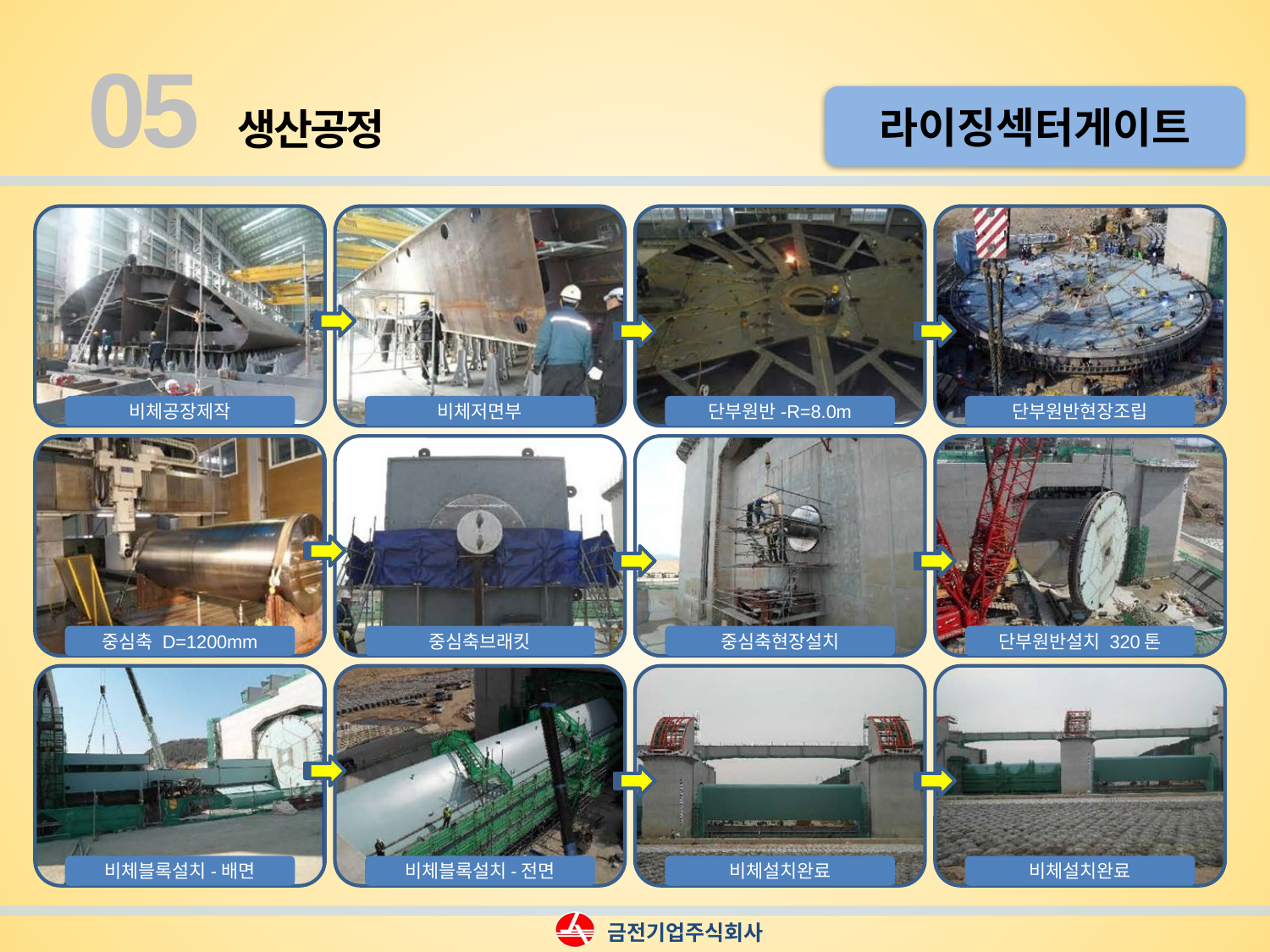

05
라이징섹터게이트
생산공정

비체공장제작
비체저면부
단부원반-R=8.0m
단부원반현장조립

중심축 D=1200mm
중심축브래킷
중심축현장설치
단부원반설치 320톤

비체블록설치-배면
비체블록설치-전면
비체설치완료
비체설치완료

금전기업주식회사